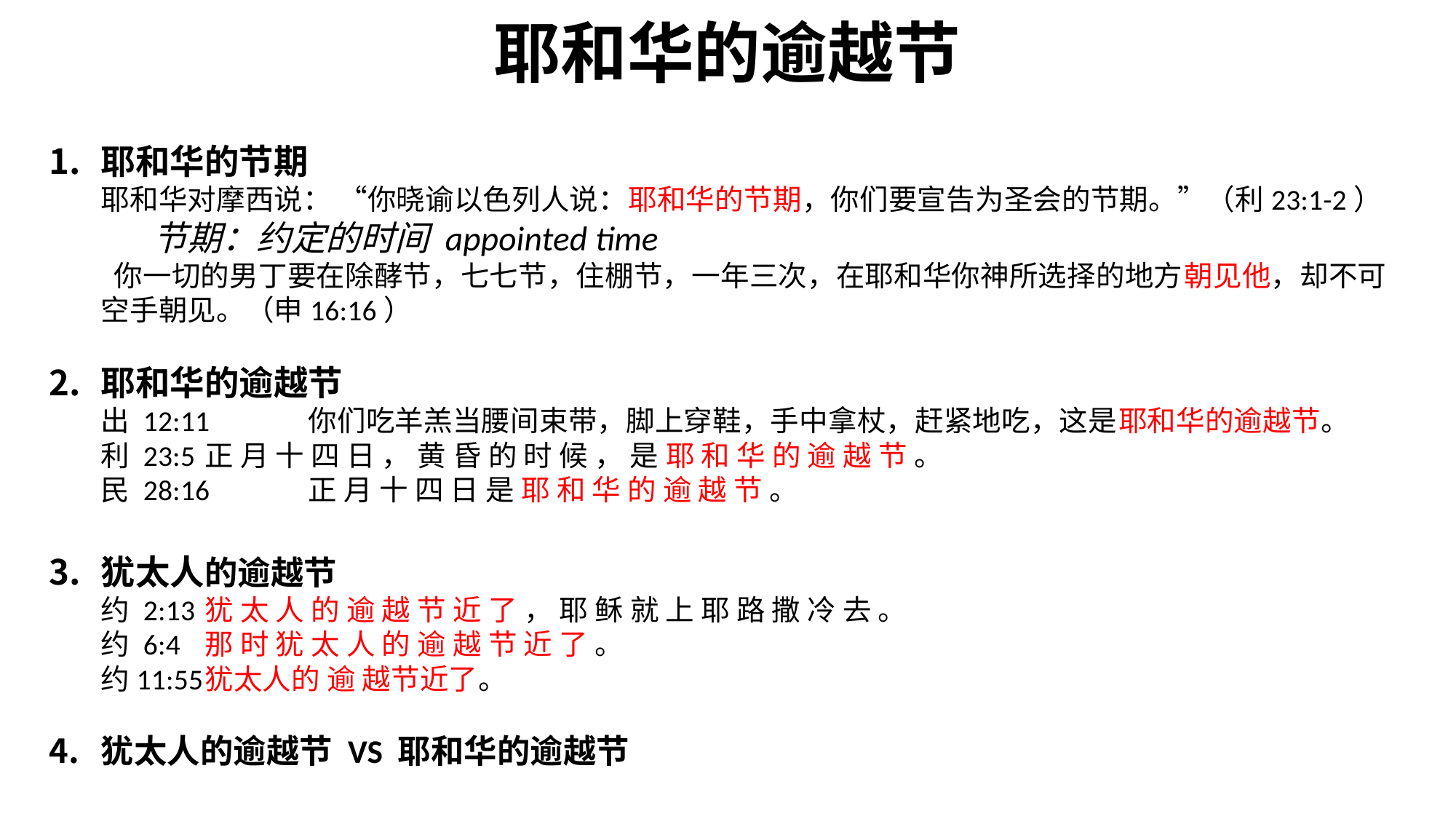

# 耶和华的逾越节
耶和华的节期
耶和华对摩西说： “你晓谕以色列人说：耶和华的节期，你们要宣告为圣会的节期。”（利23:1-2）
	节期：约定的时间 appointed time
 你一切的男丁要在除酵节，七七节，住棚节，一年三次，在耶和华你神所选择的地方朝见他，却不可空手朝见。（申16:16）

耶和华的逾越节
出 12:11 	你们吃羊羔当腰间束带，脚上穿鞋，手中拿杖，赶紧地吃，这是耶和华的逾越节。
利 23:5	正 月 十 四 日 ， 黄 昏 的 时 候 ， 是 耶 和 华 的 逾 越 节 。
民 28:16	正 月 十 四 日 是 耶 和 华 的 逾 越 节 。

犹太人的逾越节
约 2:13	犹 太 人 的 逾 越 节 近 了 ， 耶 稣 就 上 耶 路 撒 冷 去 。
约 6:4	那 时 犹 太 人 的 逾 越 节 近 了 。
约11:55	犹太人的 逾 越节近了。

犹太人的逾越节 VS 耶和华的逾越节